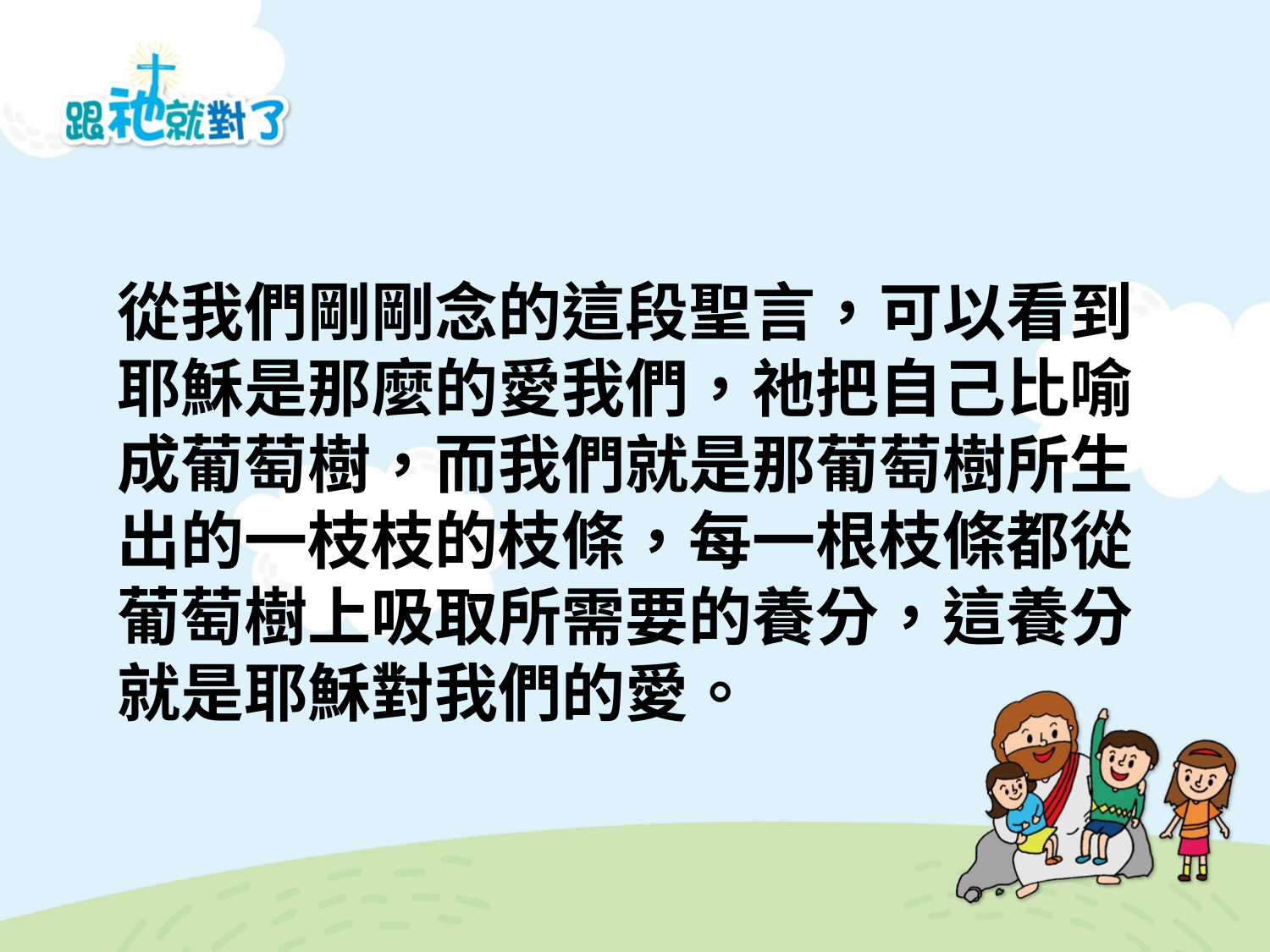

從我們剛剛念的這段聖言，可以看到耶穌是那麼的愛我們，祂把自己比喻成葡萄樹，而我們就是那葡萄樹所生出的一枝枝的枝條，每一根枝條都從葡萄樹上吸取所需要的養分，這養分就是耶穌對我們的愛。